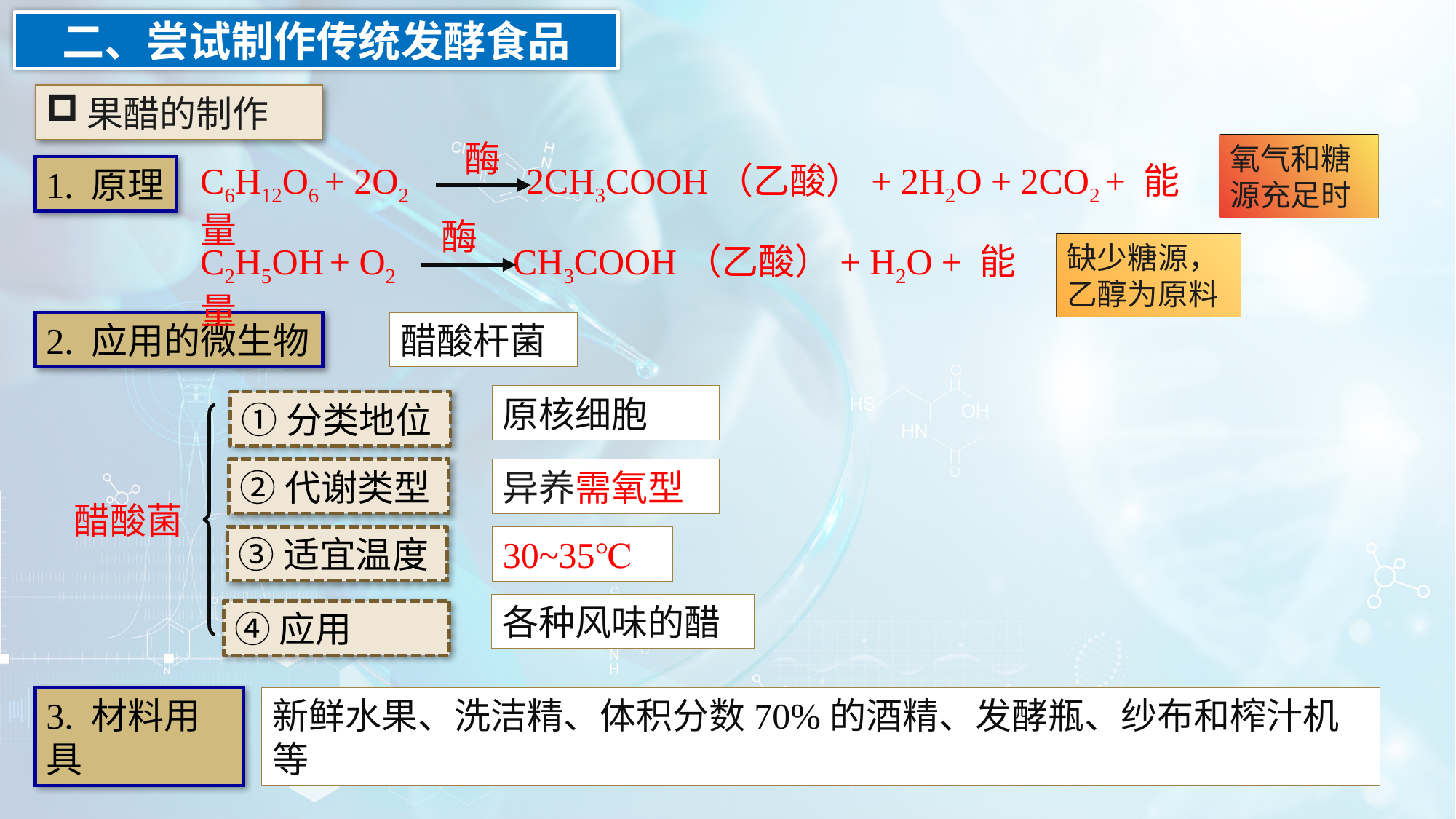

二、尝试制作传统发酵食品
果醋的制作
酶
C6H12O6 + 2O2               2CH3COOH（乙酸）+ 2H2O + 2CO2 + 能量
氧气和糖源充足时
1. 原理
酶
C2H5OH + O2               CH3COOH（乙酸）+ H2O + 能量
缺少糖源，乙醇为原料
醋酸杆菌
2. 应用的微生物
原核细胞
①分类地位

异养需氧型
②代谢类型
醋酸菌
③适宜温度
30~35℃
各种风味的醋
④应用
新鲜水果、洗洁精、体积分数70%的酒精、发酵瓶、纱布和榨汁机等
3. 材料用具